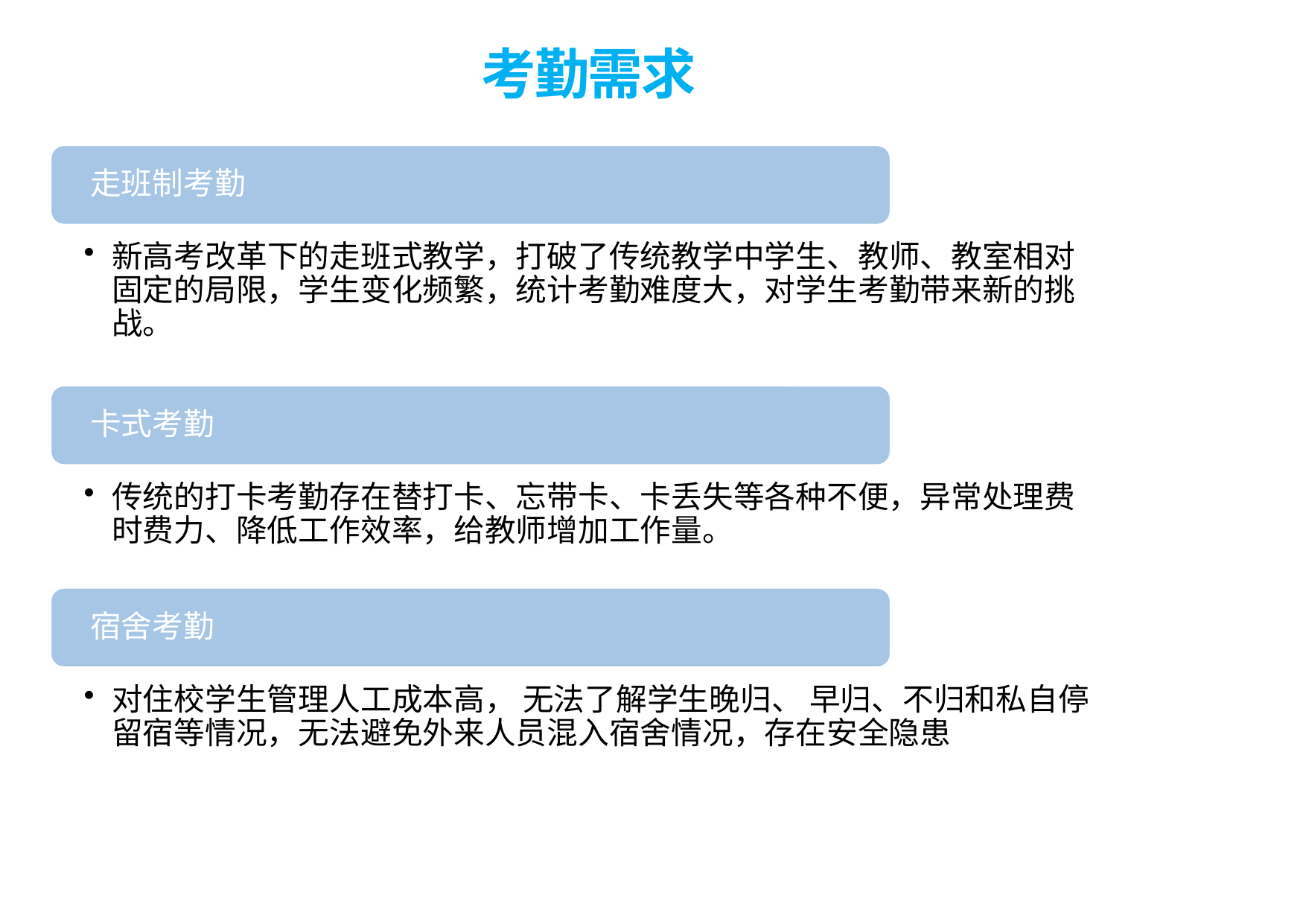

考勤需求
新高考改革下的走班式教学，打破了传统教学中学生、教师、教室相对固定的局限，学生变化频繁，统计考勤难度大，对学生考勤带来新的挑战。
走班制考勤
传统的打卡考勤存在替打卡、忘带卡、卡丢失等各种不便，异常处理费时费力、降低工作效率，给教师增加工作量。
卡式考勤
对住校学生管理人工成本高， 无法了解学生晚归、 早归、不归和私自停留宿等情况，无法避免外来人员混入宿舍情况，存在安全隐患
宿舍考勤